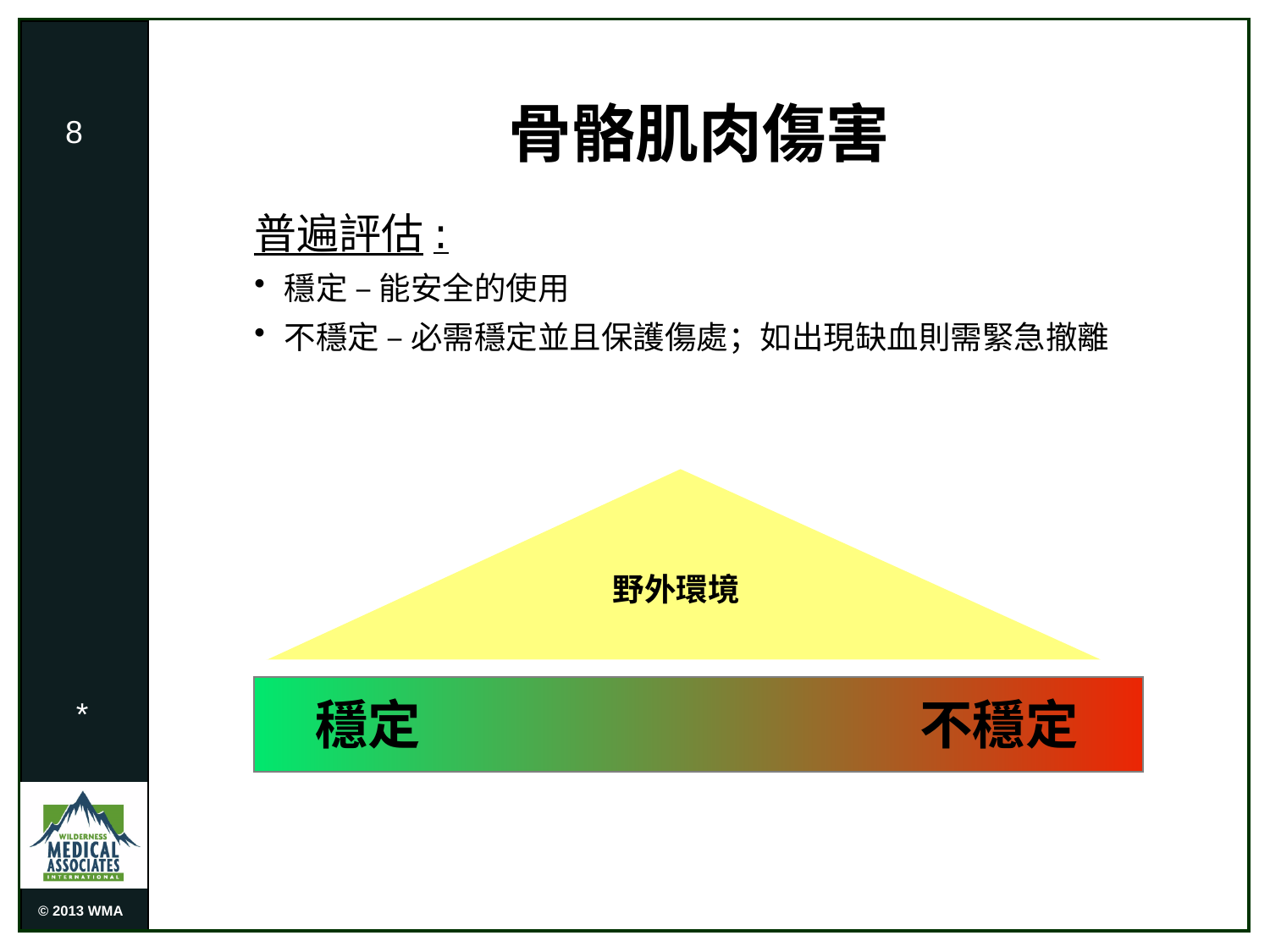

# 骨骼肌肉傷害
8
普遍評估:
穩定 – 能安全的使用
不穩定 – 必需穩定並且保護傷處；如出現缺血則需緊急撤離

野外環境

*
穩定  				        不穩定